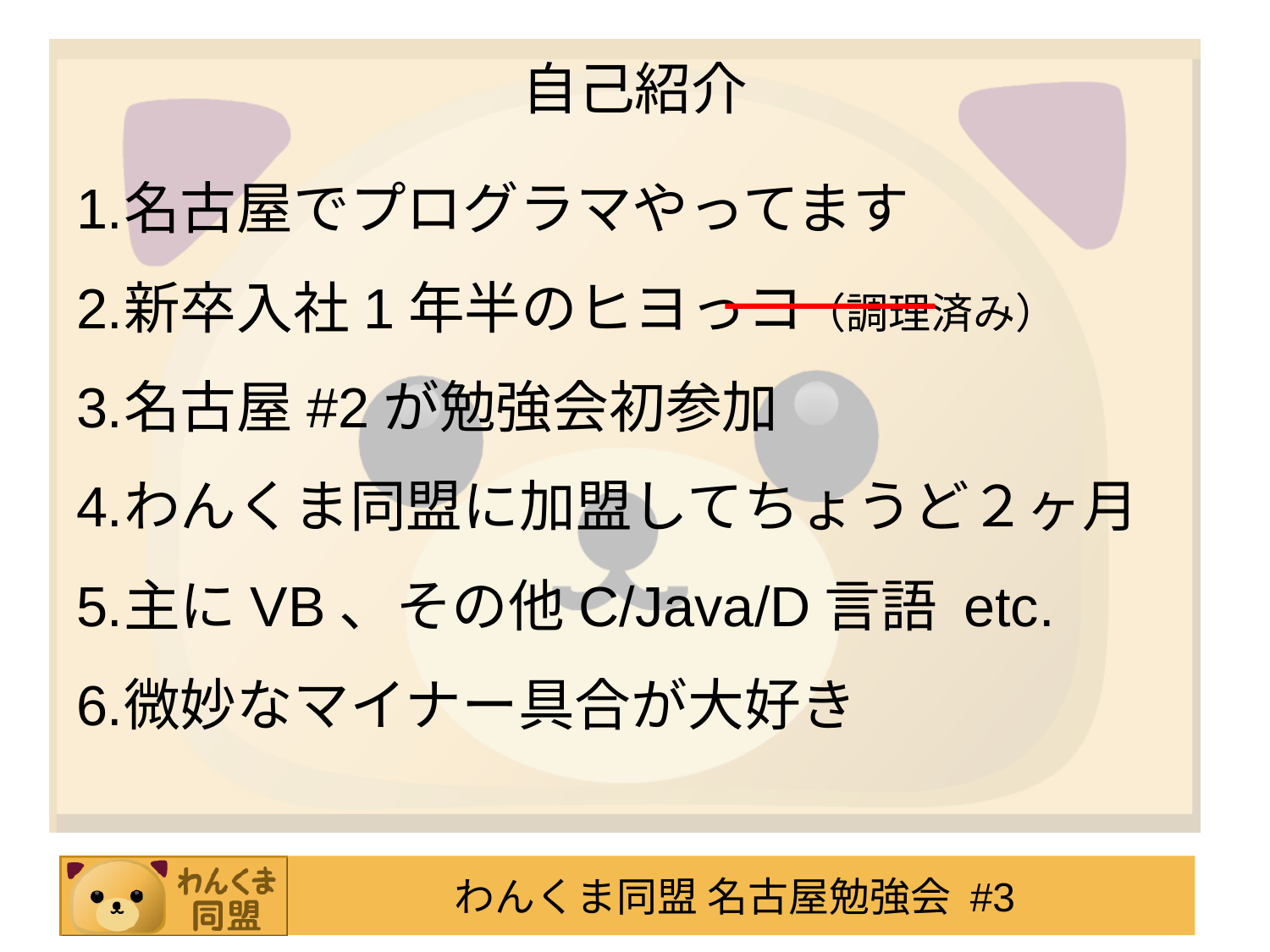

# 自己紹介
名古屋でプログラマやってます
新卒入社1年半のヒヨっコ（調理済み）
名古屋#2が勉強会初参加
わんくま同盟に加盟してちょうど２ヶ月
主にVB、その他C/Java/D言語 etc.
微妙なマイナー具合が大好き